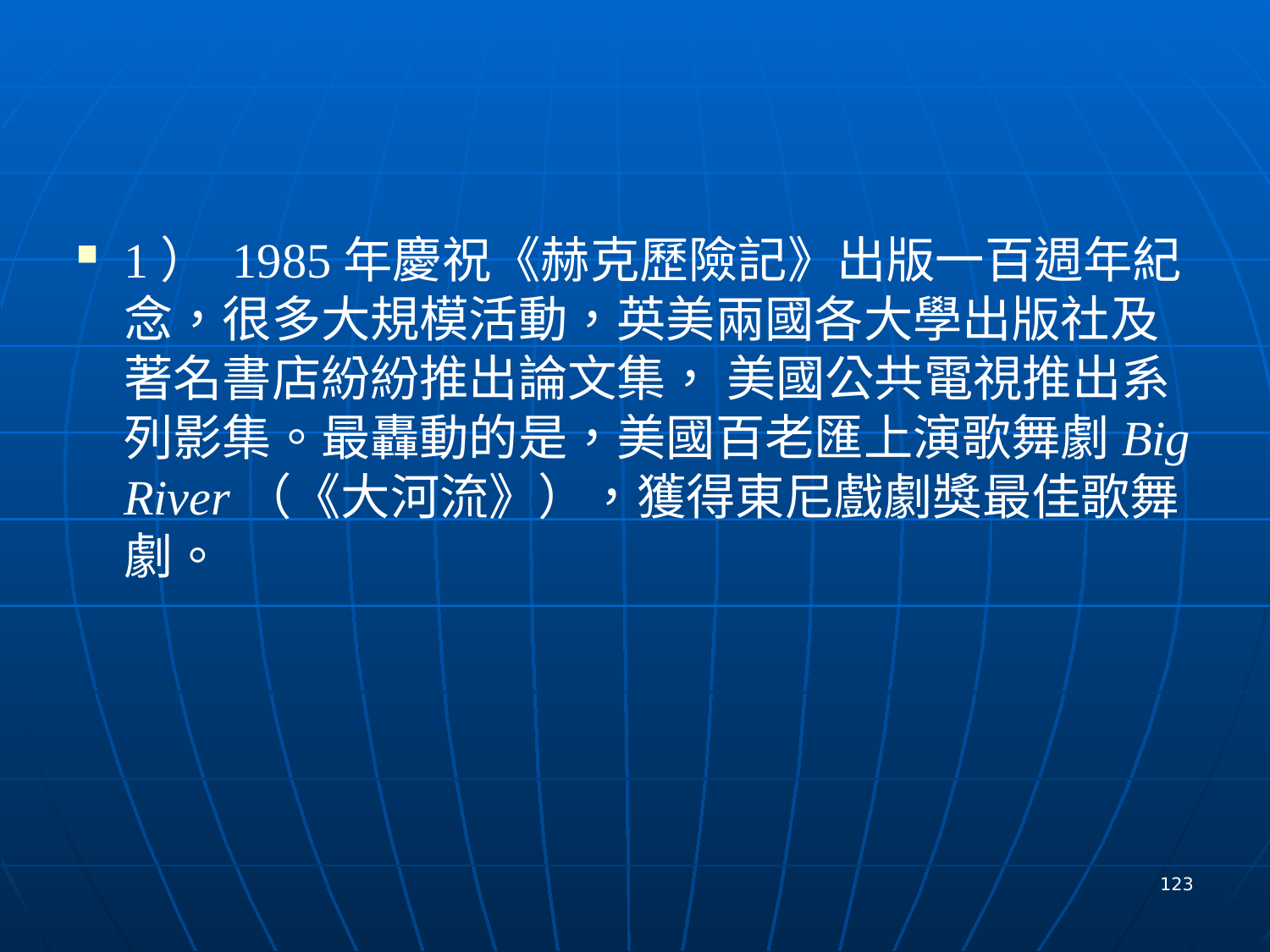

#
1） 1985年慶祝《赫克歷險記》出版一百週年紀念，很多大規模活動，英美兩國各大學出版社及著名書店紛紛推出論文集， 美國公共電視推出系列影集。最轟動的是，美國百老匯上演歌舞劇Big River（《大河流》），獲得東尼戲劇獎最佳歌舞劇。

123